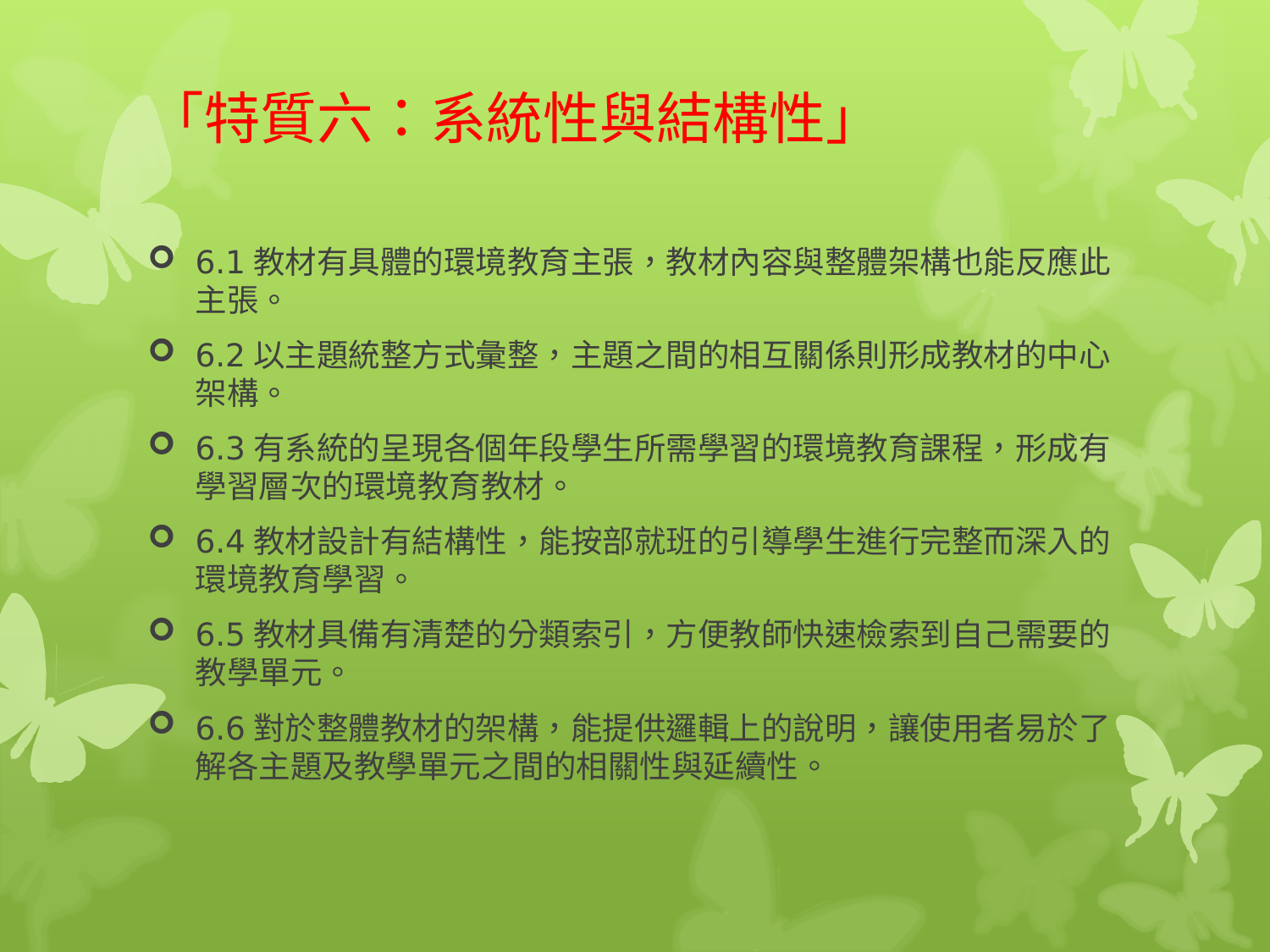

# 「特質六：系統性與結構性」
6.1教材有具體的環境教育主張，教材內容與整體架構也能反應此主張。
6.2以主題統整方式彙整，主題之間的相互關係則形成教材的中心架構。
6.3有系統的呈現各個年段學生所需學習的環境教育課程，形成有學習層次的環境教育教材。
6.4教材設計有結構性，能按部就班的引導學生進行完整而深入的環境教育學習。
6.5教材具備有清楚的分類索引，方便教師快速檢索到自己需要的教學單元。
6.6對於整體教材的架構，能提供邏輯上的說明，讓使用者易於了解各主題及教學單元之間的相關性與延續性。